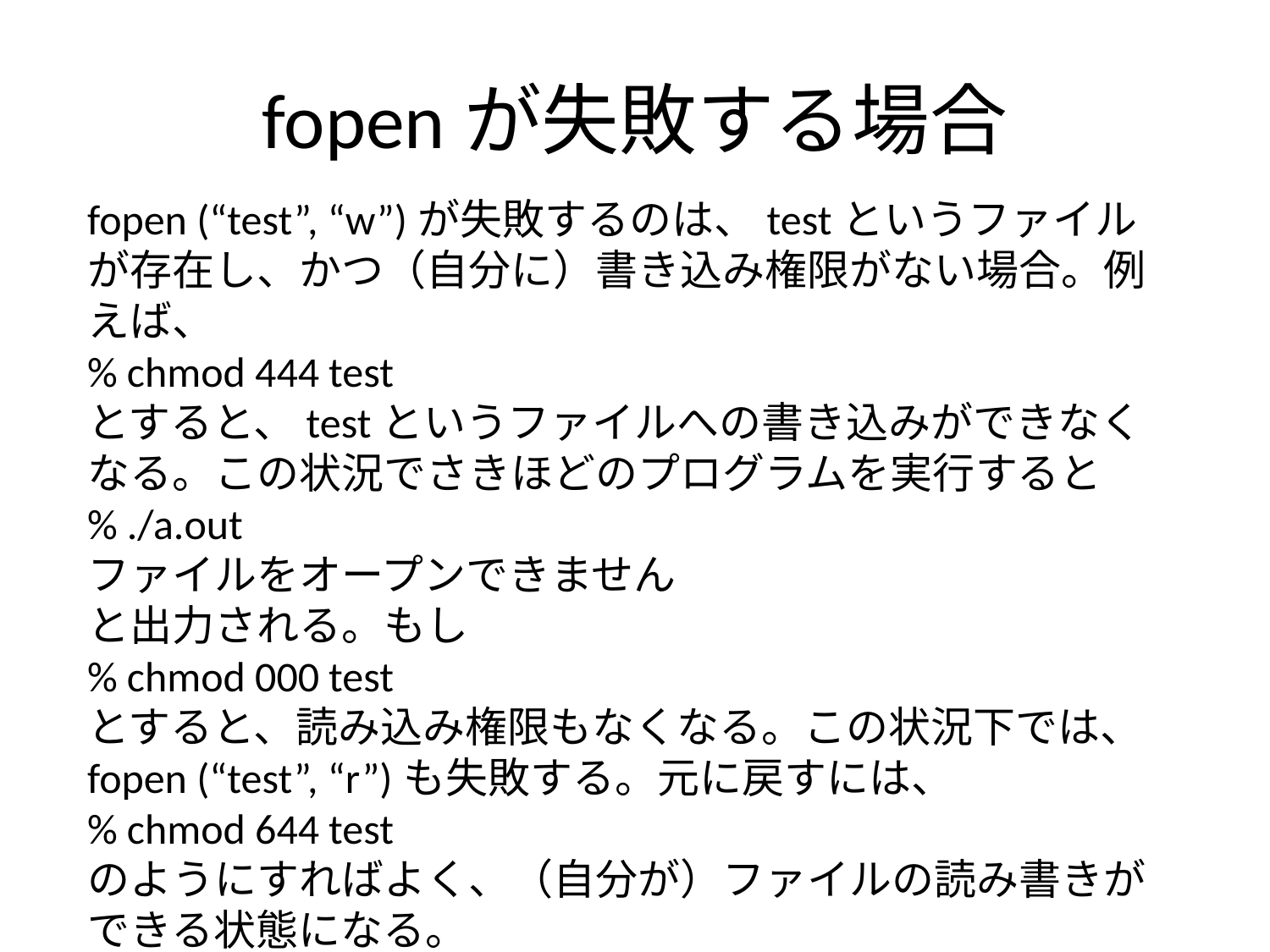

# fopenが失敗する場合
fopen (“test”, “w”)が失敗するのは、testというファイルが存在し、かつ（自分に）書き込み権限がない場合。例えば、
% chmod 444 test
とすると、testというファイルへの書き込みができなくなる。この状況でさきほどのプログラムを実行すると
% ./a.out
ファイルをオープンできません
と出力される。もし
% chmod 000 test
とすると、読み込み権限もなくなる。この状況下では、
fopen (“test”, “r”)も失敗する。元に戻すには、
% chmod 644 test
のようにすればよく、（自分が）ファイルの読み書きができる状態になる。